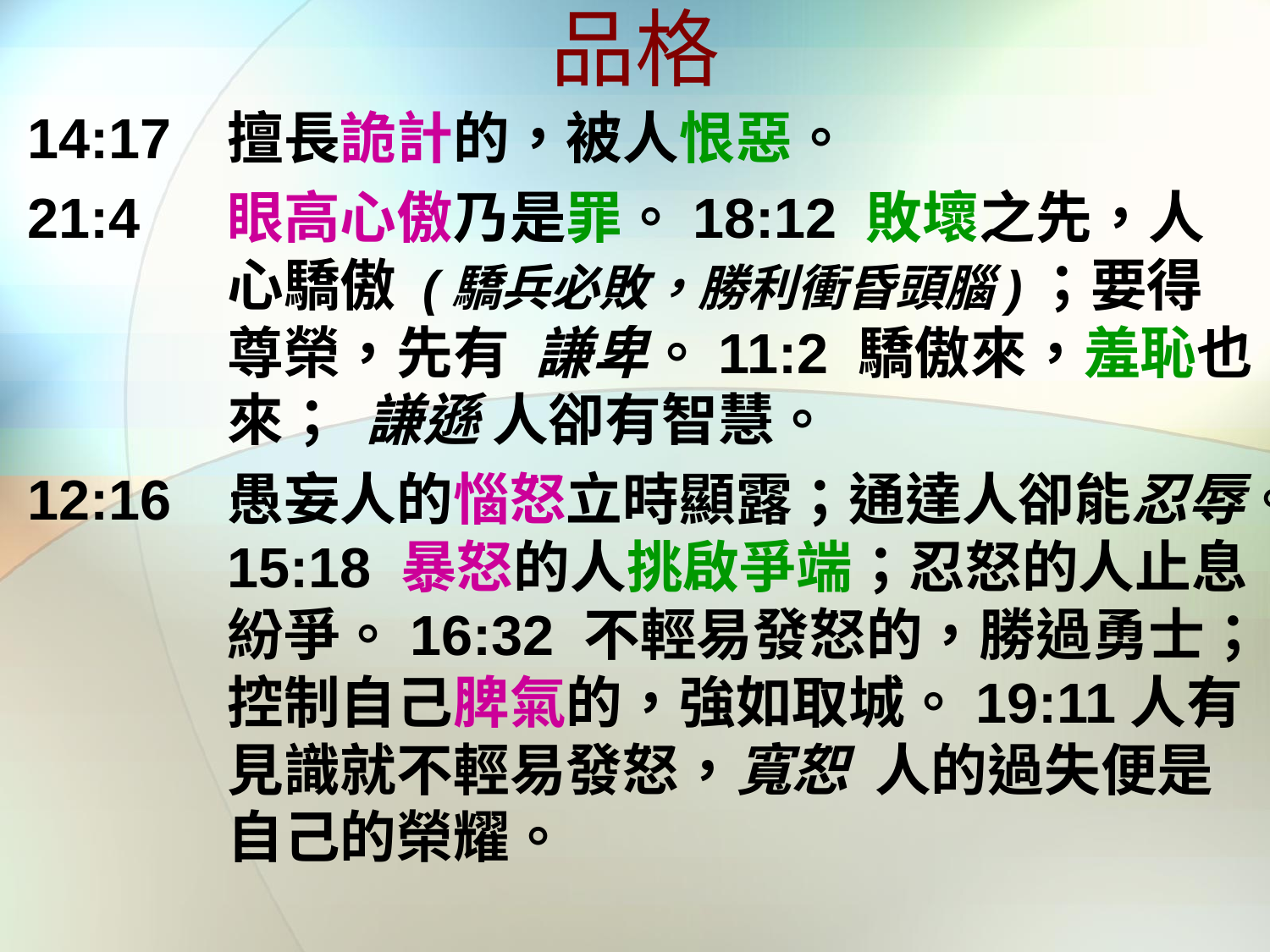

# 品格
14:17	擅長詭計的，被人恨惡。
21:4	眼高心傲乃是罪。18:12 敗壞之先，人心驕傲 (驕兵必敗，勝利衝昏頭腦)；要得尊榮，先有  謙卑。11:2 驕傲來，羞恥也來；  謙遜 人卻有智慧。
12:16	愚妄人的惱怒立時顯露；通達人卻能忍辱。15:18 暴怒的人挑啟爭端；忍怒的人止息紛爭。16:32 不輕易發怒的，勝過勇士；控制自己脾氣的，強如取城。19:11人有見識就不輕易發怒，寬恕  人的過失便是自己的榮耀。